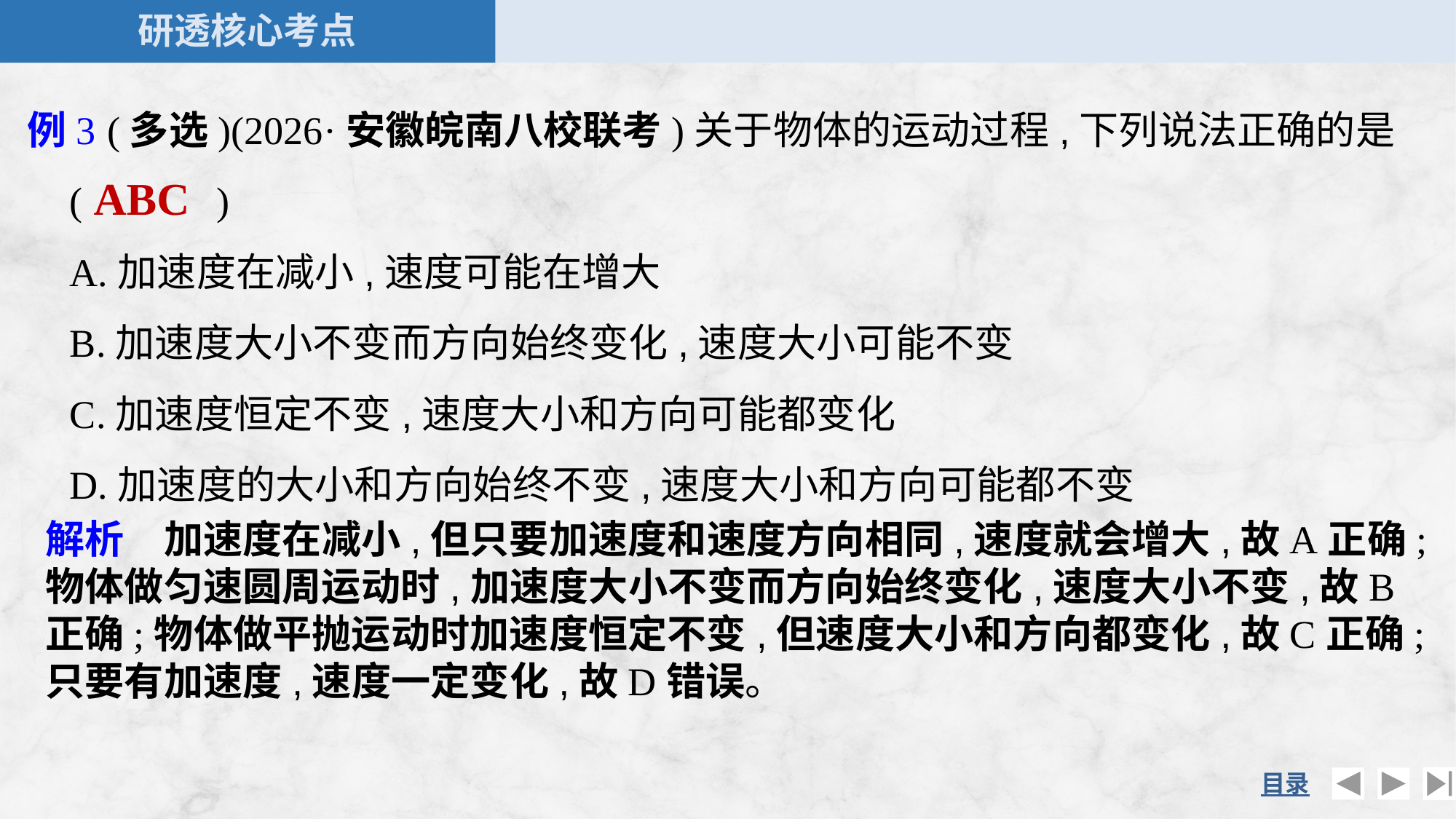

例3 (多选)(2026·安徽皖南八校联考)关于物体的运动过程,下列说法正确的是(　    　)
	A.加速度在减小,速度可能在增大
	B.加速度大小不变而方向始终变化,速度大小可能不变
	C.加速度恒定不变,速度大小和方向可能都变化
	D.加速度的大小和方向始终不变,速度大小和方向可能都不变
ABC
解析　加速度在减小,但只要加速度和速度方向相同,速度就会增大,故A正确;物体做匀速圆周运动时,加速度大小不变而方向始终变化,速度大小不变,故B正确;物体做平抛运动时加速度恒定不变,但速度大小和方向都变化,故C正确;只要有加速度,速度一定变化,故D错误。